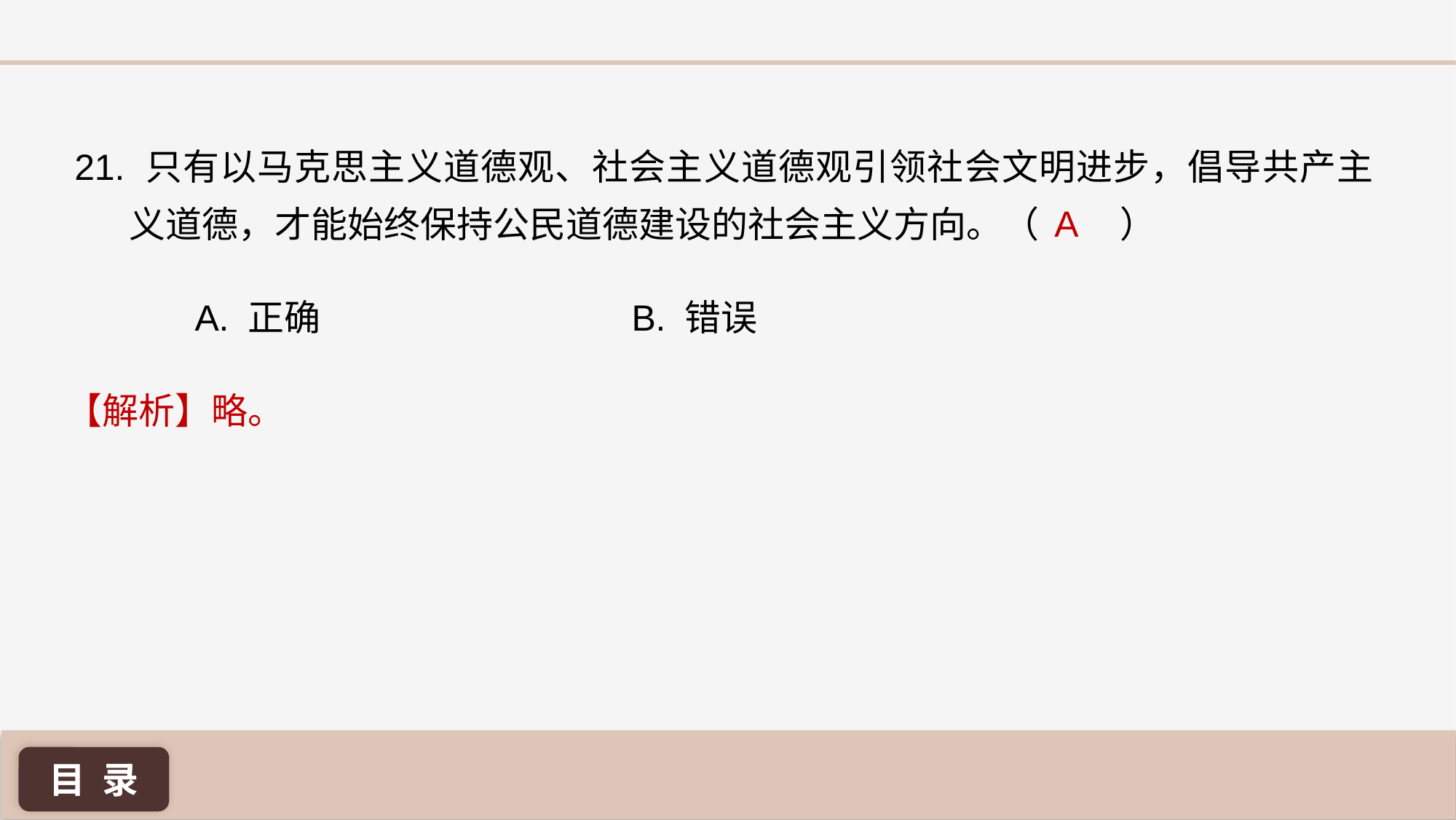

21. 只有以马克思主义道德观、社会主义道德观引领社会文明进步，倡导共产主义道德，才能始终保持公民道德建设的社会主义方向。（	 ）
A
A. 正确 			B. 错误
【解析】略。